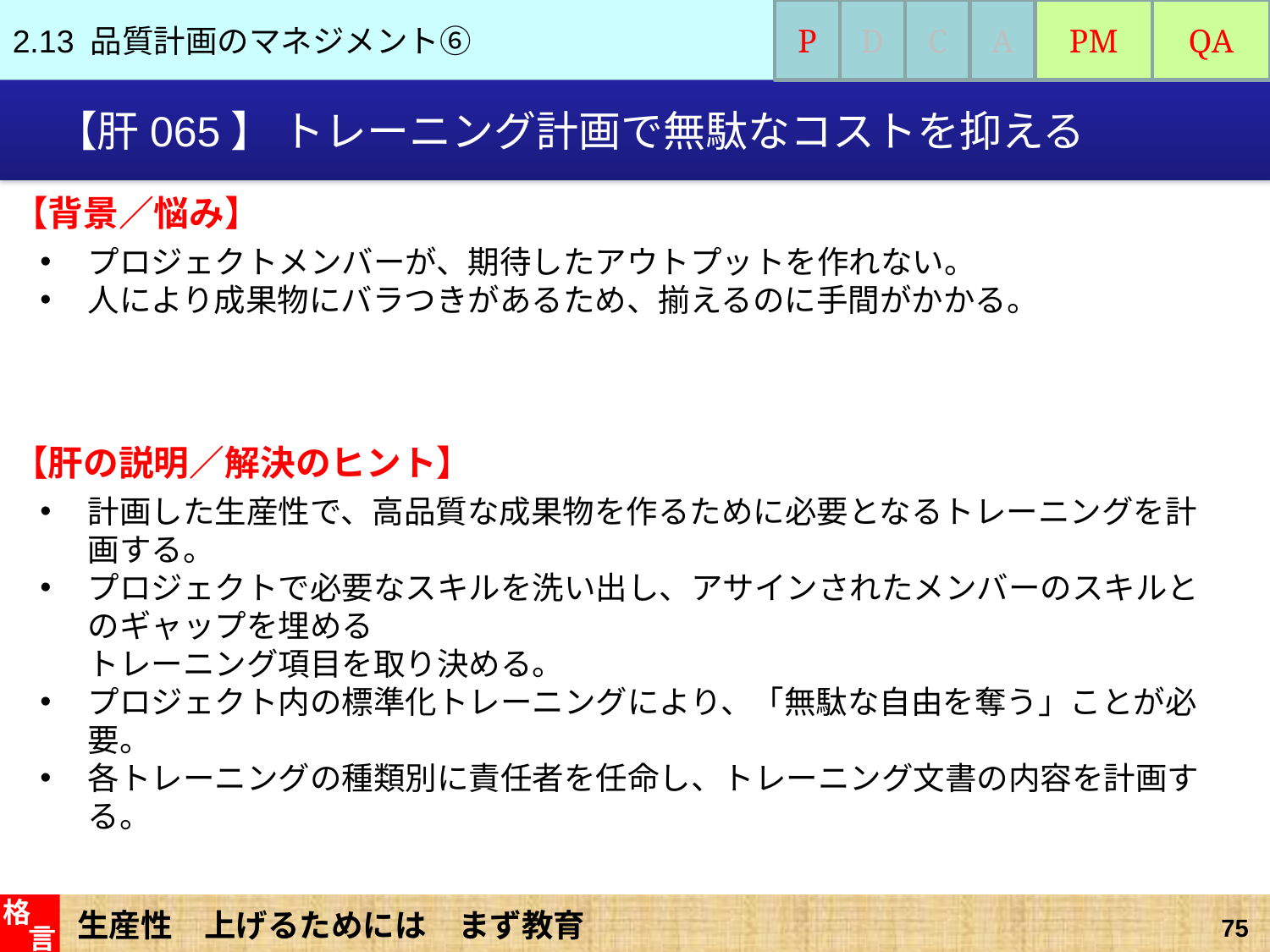

2.13 品質計画のマネジメント⑥
P
D
C
A
PM
QA
# 【肝065】 トレーニング計画で無駄なコストを抑える
【背景／悩み】
プロジェクトメンバーが、期待したアウトプットを作れない。
人により成果物にバラつきがあるため、揃えるのに手間がかかる。
【肝の説明／解決のヒント】
計画した生産性で、高品質な成果物を作るために必要となるトレーニングを計画する。
プロジェクトで必要なスキルを洗い出し、アサインされたメンバーのスキルとのギャップを埋める
トレーニング項目を取り決める。
プロジェクト内の標準化トレーニングにより、「無駄な自由を奪う」ことが必要。
各トレーニングの種類別に責任者を任命し、トレーニング文書の内容を計画する。
生産性　上げるためには　まず教育
格
言
75